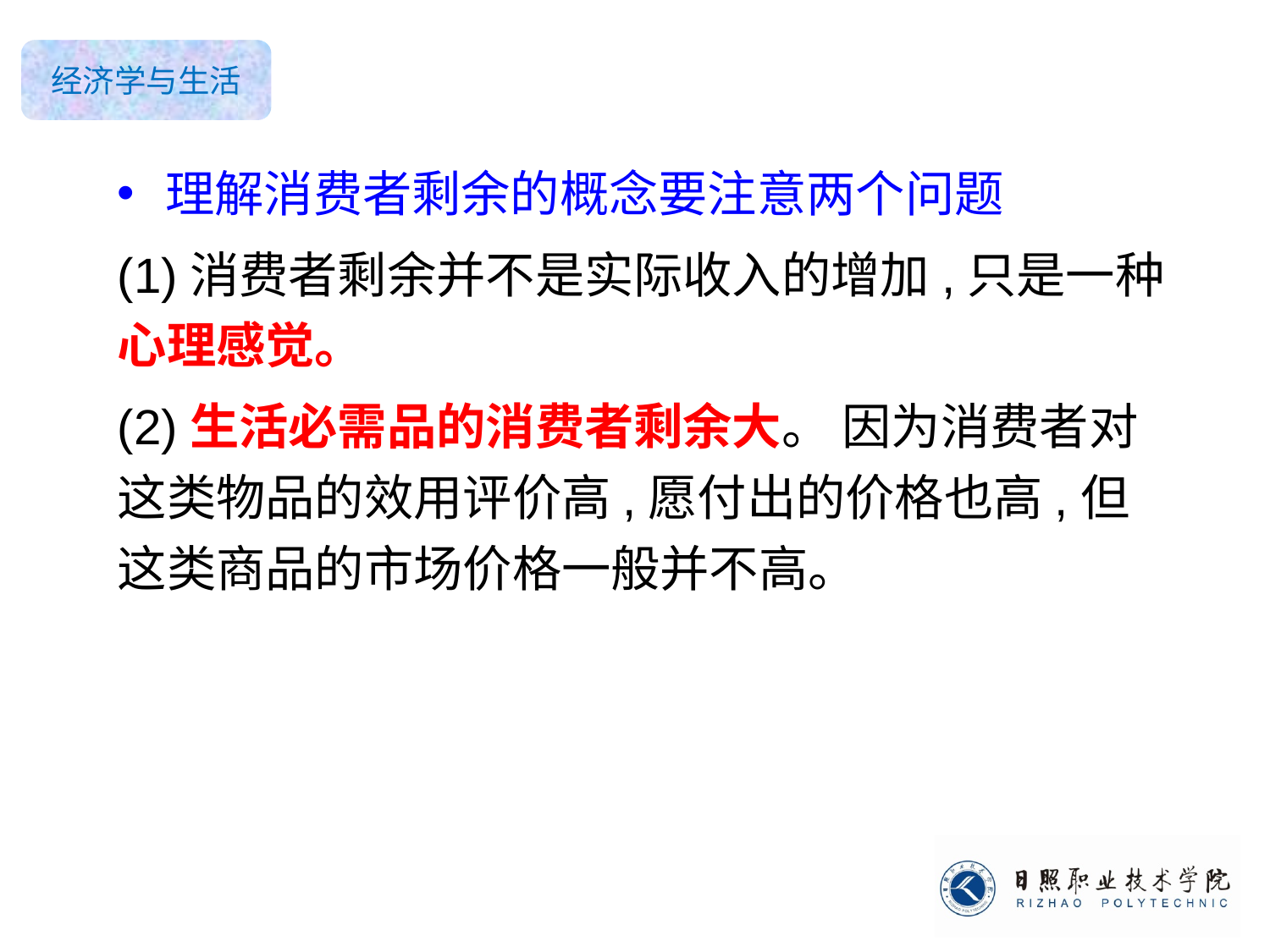

理解消费者剩余的概念要注意两个问题
(1)消费者剩余并不是实际收入的增加,只是一种心理感觉。
(2)生活必需品的消费者剩余大。 因为消费者对这类物品的效用评价高,愿付出的价格也高,但这类商品的市场价格一般并不高。

《经济学基础》
日照职业技术学院